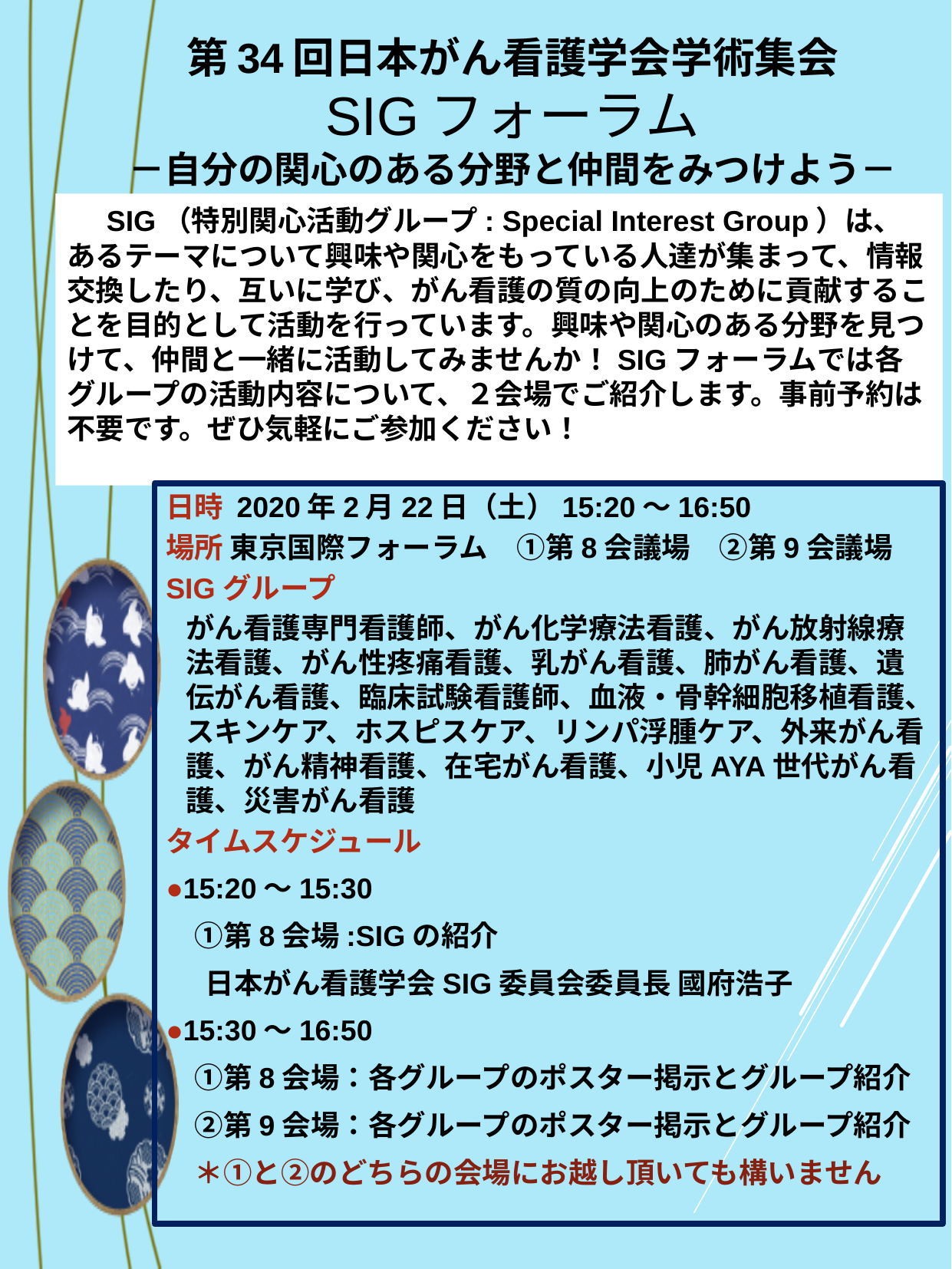

第34回日本がん看護学会学術集会
SIGフォーラム
－自分の関心のある分野と仲間をみつけよう－
　SIG（特別関心活動グループ: Special Interest Group）は、　あるテーマについて興味や関心をもっている人達が集まって、情報交換したり、互いに学び、がん看護の質の向上のために貢献することを目的として活動を行っています。興味や関心のある分野を見つけて、仲間と一緒に活動してみませんか！SIGフォーラムでは各グループの活動内容について、２会場でご紹介します。事前予約は不要です。ぜひ気軽にご参加ください！
日時 2020年2月22日（土）15:20～16:50
場所 東京国際フォーラム　①第8会議場　②第9会議場
SIGグループ
  がん看護専門看護師、がん化学療法看護、がん放射線療法看護、がん性疼痛看護、乳がん看護、肺がん看護、遺伝がん看護、臨床試験看護師、血液・骨幹細胞移植看護、スキンケア、ホスピスケア、リンパ浮腫ケア、外来がん看護、がん精神看護、在宅がん看護、小児AYA世代がん看護、災害がん看護
タイムスケジュール
●15:20～15:30
　①第8会場:SIGの紹介
     日本がん看護学会SIG委員会委員長 國府浩子
●15:30～16:50
　①第8会場：各グループのポスター掲示とグループ紹介
　②第9会場：各グループのポスター掲示とグループ紹介
　＊①と②のどちらの会場にお越し頂いても構いません